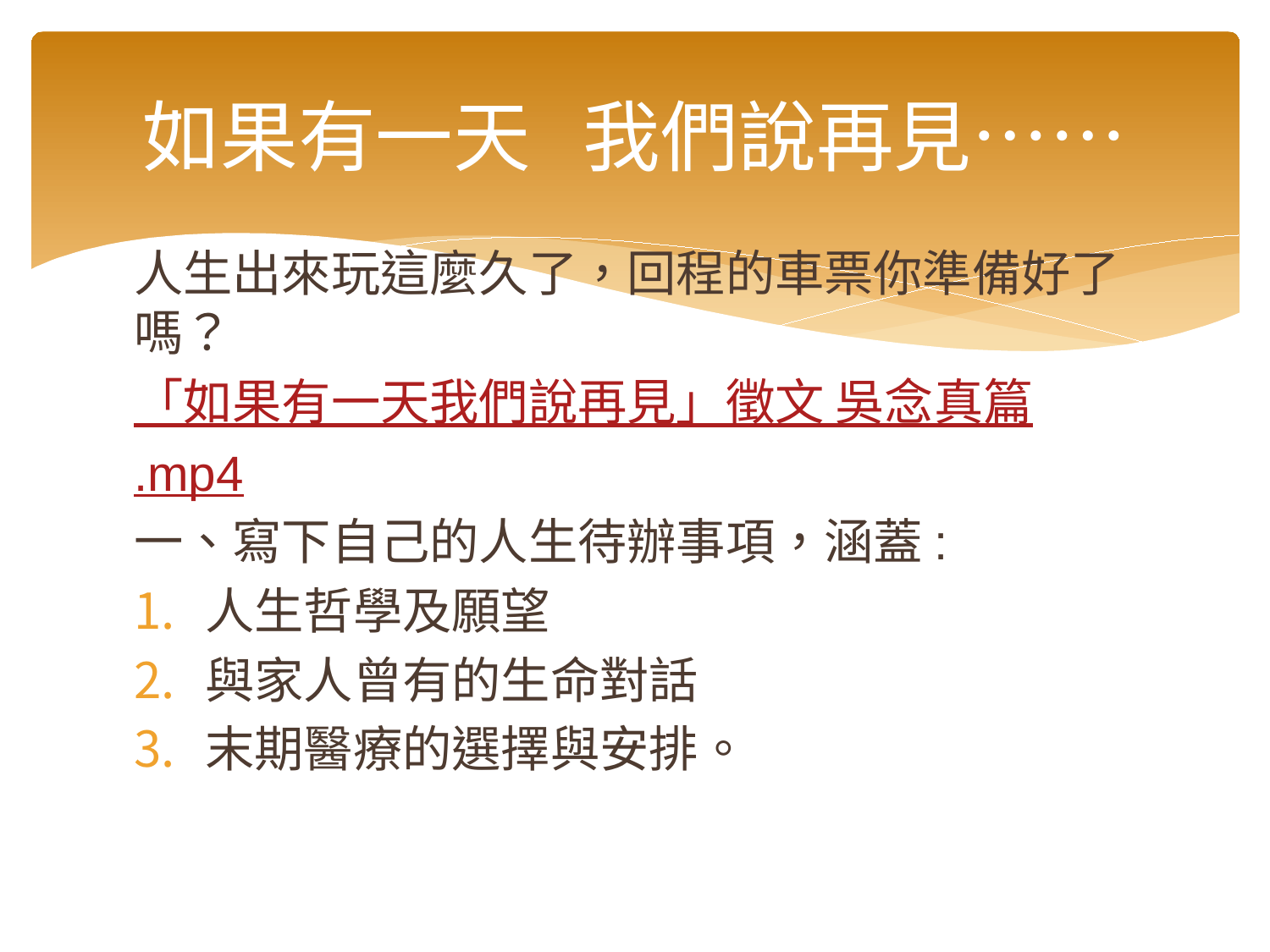

# 如果有一天   我們說再見……
人生出來玩這麼久了，回程的車票你準備好了嗎？
「如果有一天我們說再見」徵文 吳念真篇.mp4
一、寫下自己的人生待辦事項，涵蓋:
人生哲學及願望
與家人曾有的生命對話
末期醫療的選擇與安排。